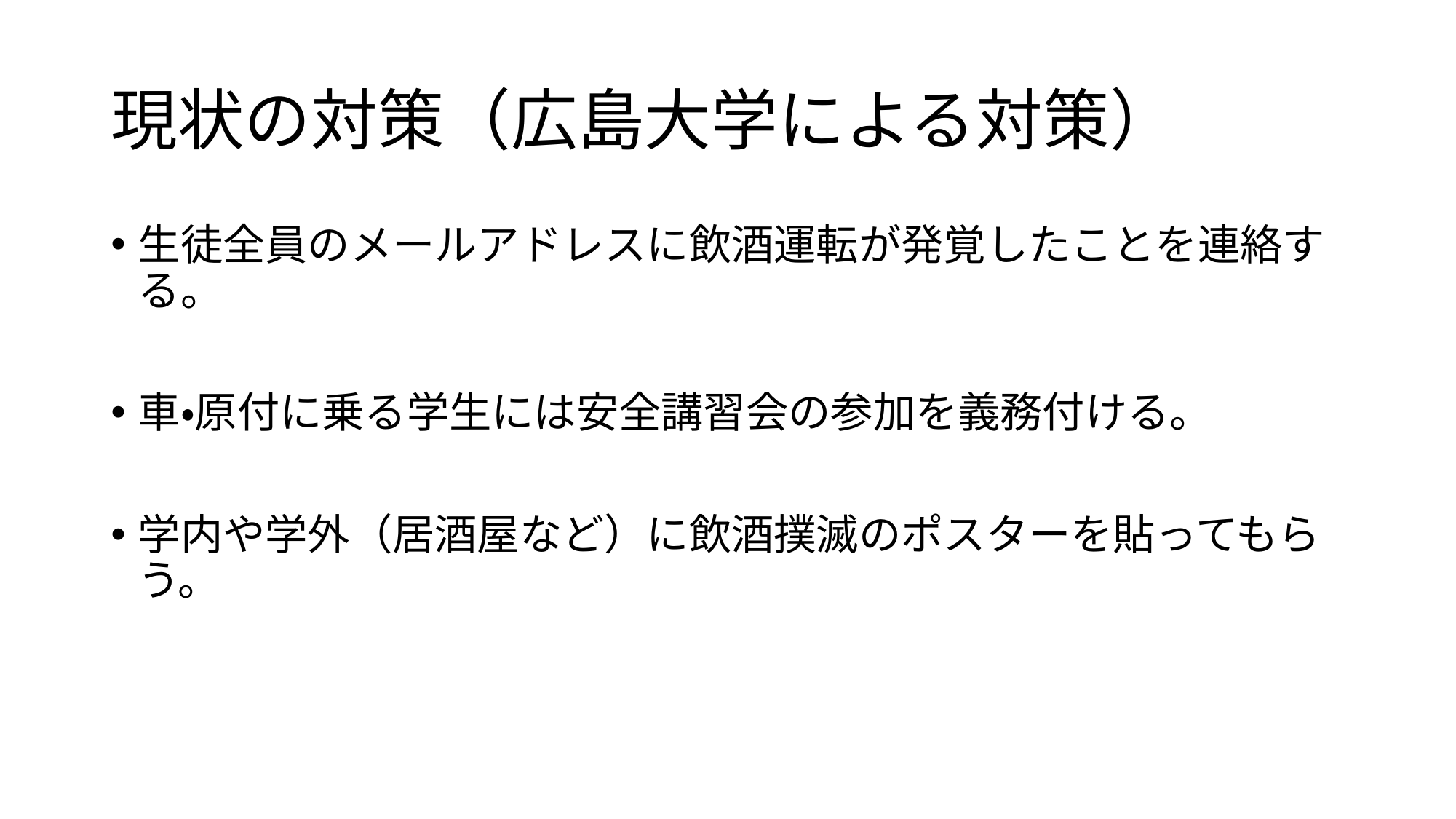

# 現状の対策（広島大学による対策）
生徒全員のメールアドレスに飲酒運転が発覚したことを連絡する。

車・原付に乗る学生には安全講習会の参加を義務付ける。

学内や学外（居酒屋など）に飲酒撲滅のポスターを貼ってもらう。